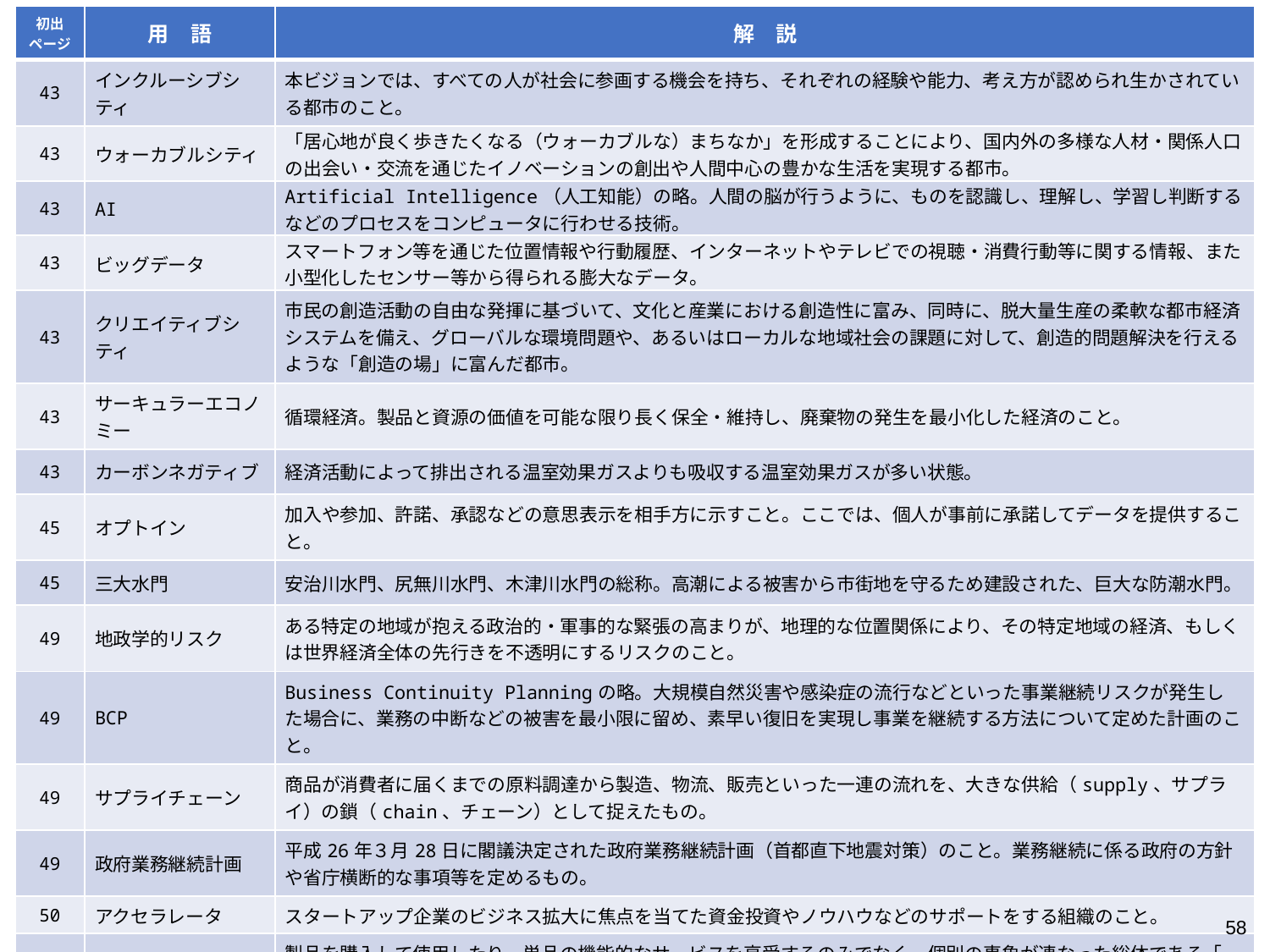

| 初出 ページ | 用　語 | 解　説 |
| --- | --- | --- |
| 43 | インクルーシブシティ | 本ビジョンでは、すべての人が社会に参画する機会を持ち、それぞれの経験や能力、考え方が認められ生かされている都市のこと。 |
| 43 | ウォーカブルシティ | 「居心地が良く歩きたくなる（ウォーカブルな）まちなか」を形成することにより、国内外の多様な人材・関係人口の出会い・交流を通じたイノベーションの創出や人間中心の豊かな生活を実現する都市。 |
| 43 | AI | Artificial Intelligence（人工知能）の略。人間の脳が行うように、ものを認識し、理解し、学習し判断するなどのプロセスをコンピュータに行わせる技術。 |
| 43 | ビッグデータ | スマートフォン等を通じた位置情報や行動履歴、インターネットやテレビでの視聴・消費行動等に関する情報、また小型化したセンサー等から得られる膨大なデータ。 |
| 43 | クリエイティブシティ | 市民の創造活動の自由な発揮に基づいて、文化と産業における創造性に富み、同時に、脱大量生産の柔軟な都市経済システムを備え、グローバルな環境問題や、あるいはローカルな地域社会の課題に対して、創造的問題解決を行えるような「創造の場」に富んだ都市。 |
| 43 | サーキュラーエコノミー | 循環経済。製品と資源の価値を可能な限り長く保全・維持し、廃棄物の発生を最小化した経済のこと。 |
| 43 | カーボンネガティブ | 経済活動によって排出される温室効果ガスよりも吸収する温室効果ガスが多い状態。 |
| 45 | オプトイン | 加入や参加、許諾、承認などの意思表示を相手方に示すこと。ここでは、個人が事前に承諾してデータを提供すること。 |
| 45 | 三大水門 | 安治川水門、尻無川水門、木津川水門の総称。高潮による被害から市街地を守るため建設された、巨大な防潮水門。 |
| 49 | 地政学的リスク | ある特定の地域が抱える政治的・軍事的な緊張の高まりが、地理的な位置関係により、その特定地域の経済、もしくは世界経済全体の先行きを不透明にするリスクのこと。 |
| 49 | BCP | Business Continuity Planningの略。大規模自然災害や感染症の流行などといった事業継続リスクが発生した場合に、業務の中断などの被害を最小限に留め、素早い復旧を実現し事業を継続する方法について定めた計画のこと。 |
| 49 | サプライチェーン | 商品が消費者に届くまでの原料調達から製造、物流、販売といった一連の流れを、大きな供給（supply、サプライ）の鎖（chain、チェーン）として捉えたもの。 |
| 49 | 政府業務継続計画 | 平成26年３月28日に閣議決定された政府業務継続計画（首都直下地震対策）のこと。業務継続に係る政府の方針や省庁横断的な事項等を定めるもの。 |
| 50 | アクセラレータ | スタートアップ企業のビジネス拡大に焦点を当てた資金投資やノウハウなどのサポートをする組織のこと。 |
| 50 | コト消費 | 製品を購入して使用したり、単品の機能的なサービスを享受するのみでなく、個別の事象が連なった総体である「一連の体験」を対象とした消費活動。 |
| 50 | イミ消費 | ある商品を消費することにより生まれる社会貢献的側面を重視する消費行動。 |
58